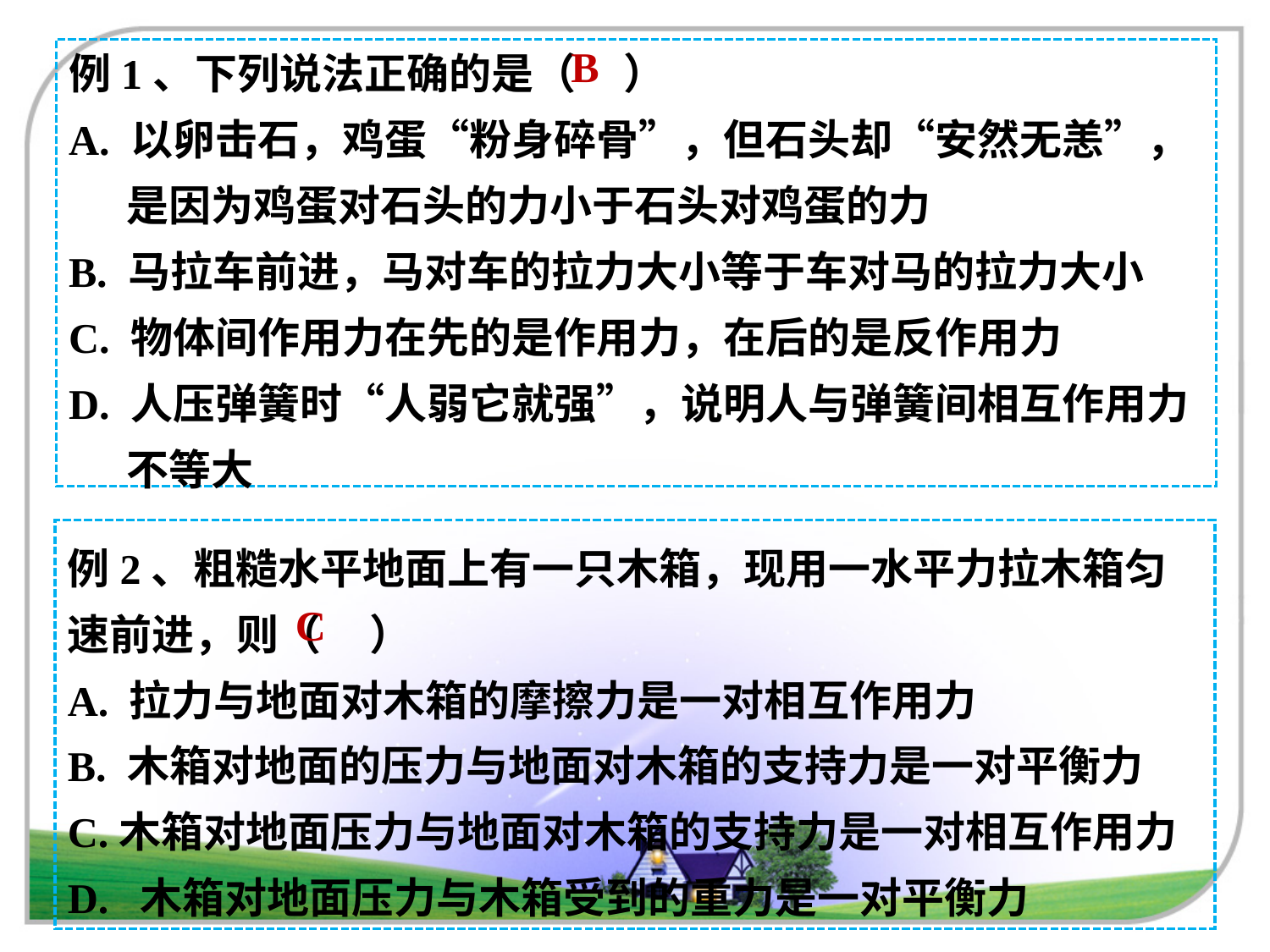

B
例1、下列说法正确的是（     ）
A. 以卵击石，鸡蛋“粉身碎骨”，但石头却“安然无恙”，
     是因为鸡蛋对石头的力小于石头对鸡蛋的力
B. 马拉车前进，马对车的拉力大小等于车对马的拉力大小
C. 物体间作用力在先的是作用力，在后的是反作用力
D. 人压弹簧时“人弱它就强”，说明人与弹簧间相互作用力
     不等大
例2、粗糙水平地面上有一只木箱，现用一水平力拉木箱匀速前进，则（     ）
A. 拉力与地面对木箱的摩擦力是一对相互作用力
B. 木箱对地面的压力与地面对木箱的支持力是一对平衡力
C.木箱对地面压力与地面对木箱的支持力是一对相互作用力
D.  木箱对地面压力与木箱受到的重力是一对平衡力
C